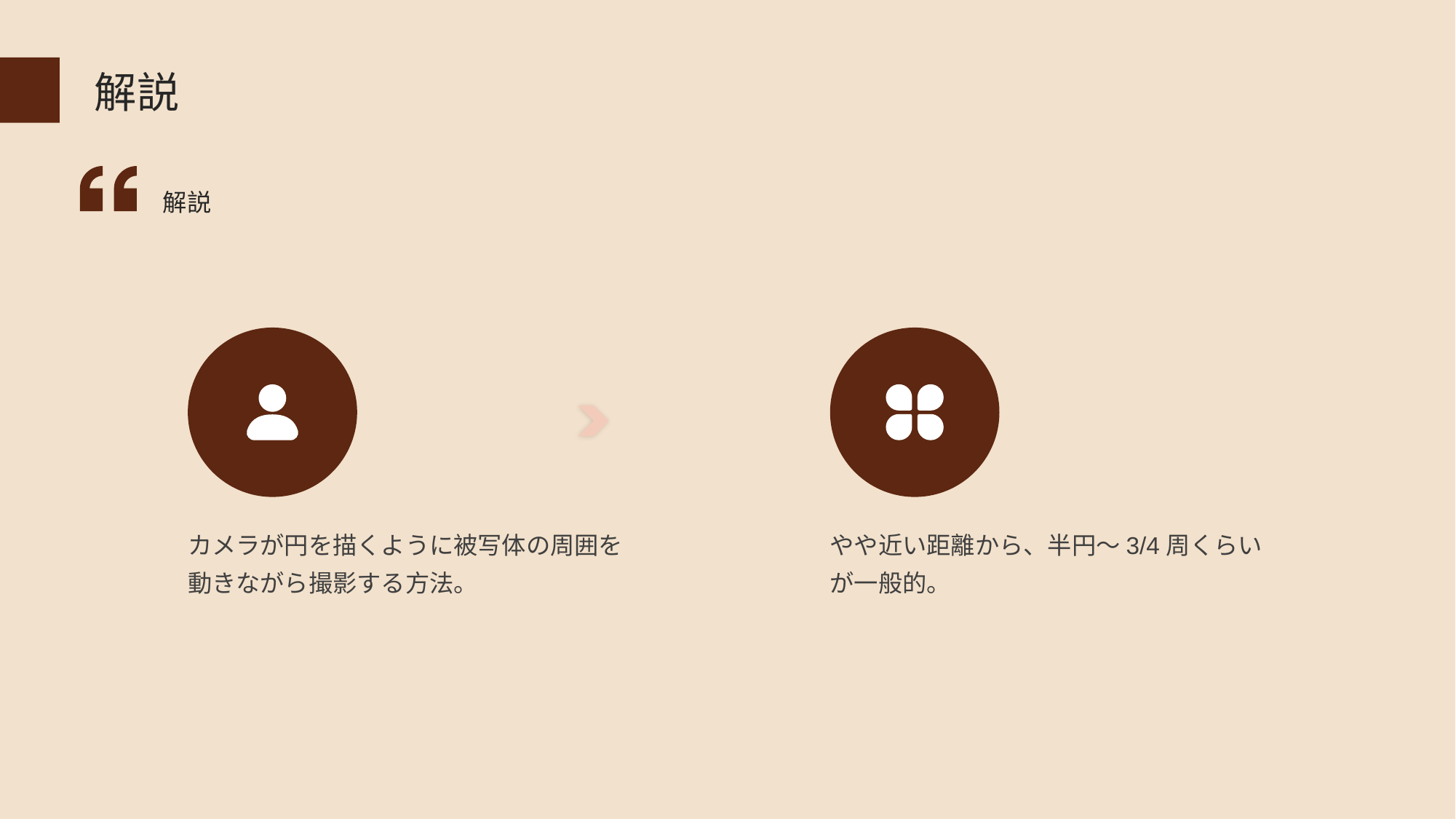

解説

解説

カメラが円を描くように被写体の周囲を動きながら撮影する方法。
やや近い距離から、半円～3/4周くらいが一般的。